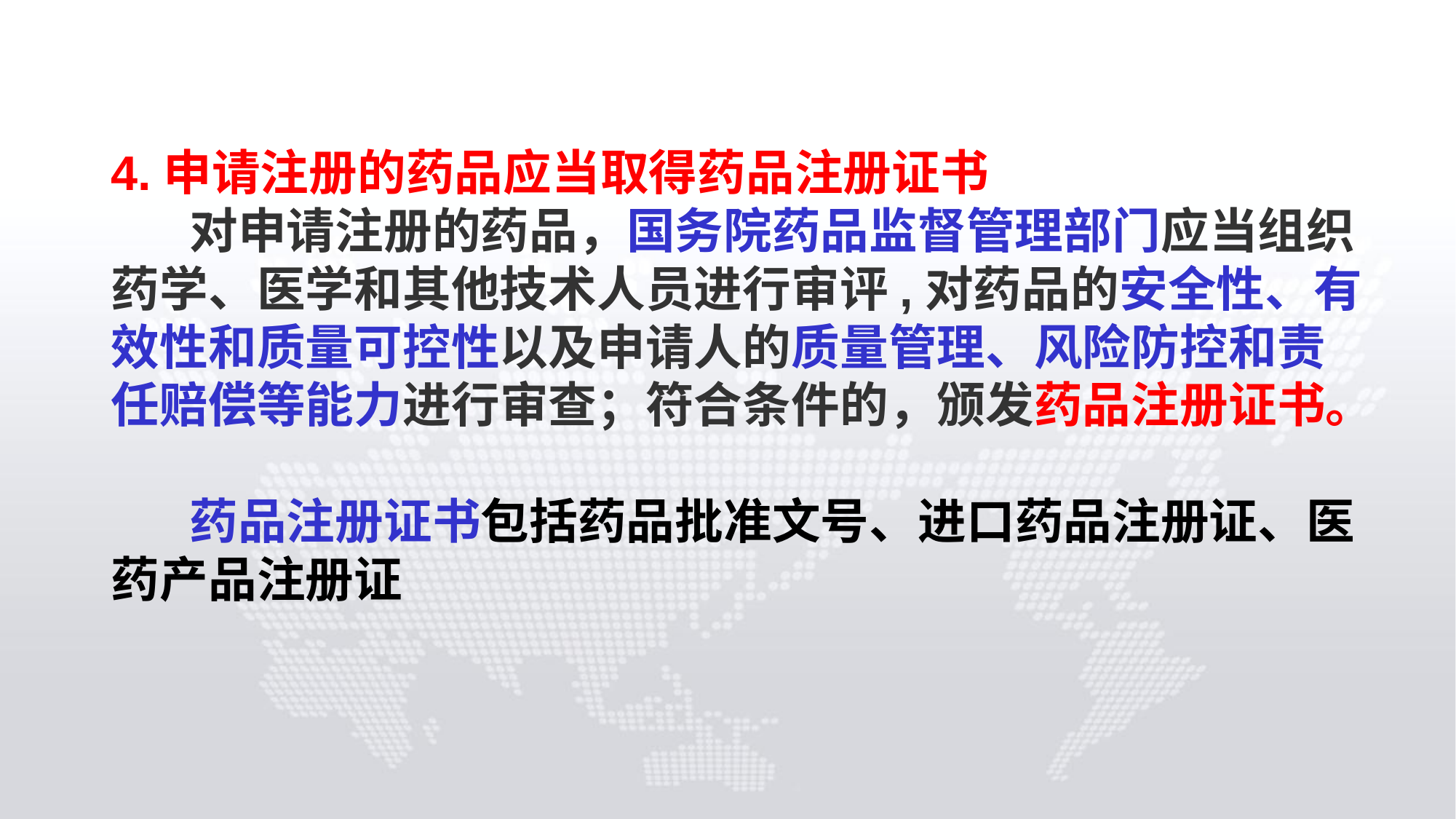

4.申请注册的药品应当取得药品注册证书
      对申请注册的药品，国务院药品监督管理部门应当组织药学、医学和其他技术人员进行审评,对药品的安全性、有效性和质量可控性以及申请人的质量管理、风险防控和责任赔偿等能力进行审查；符合条件的，颁发药品注册证书。

      药品注册证书包括药品批准文号、进口药品注册证、医药产品注册证